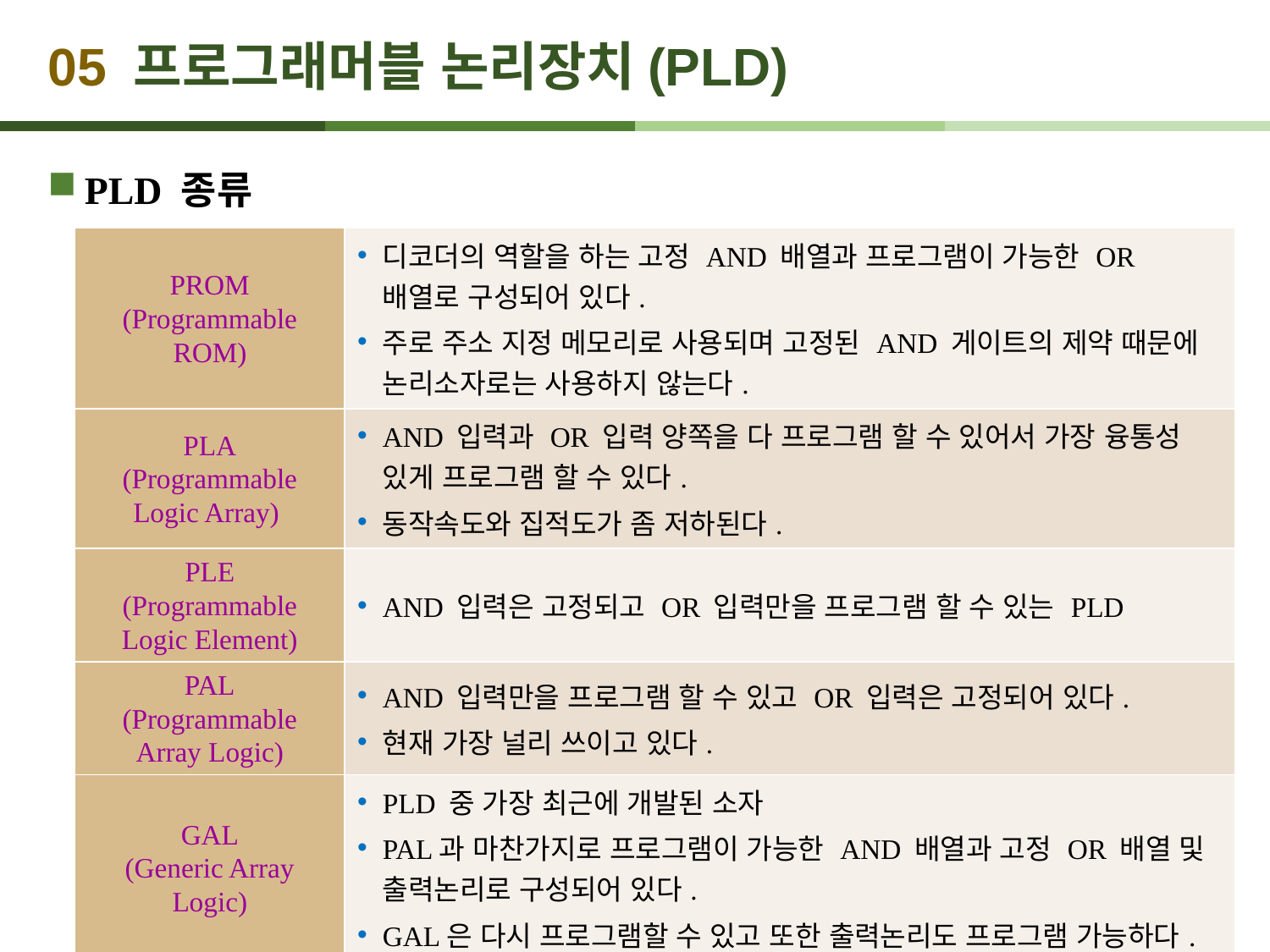

# 05 프로그래머블 논리장치(PLD)
PLD 종류

| PROM (Programmable ROM) | 디코더의 역할을 하는 고정 AND 배열과 프로그램이 가능한 OR 배열로 구성되어 있다. 주로 주소 지정 메모리로 사용되며 고정된 AND 게이트의 제약 때문에 논리소자로는 사용하지 않는다. |
| --- | --- |
| PLA (Programmable Logic Array) | AND 입력과 OR 입력 양쪽을 다 프로그램 할 수 있어서 가장 융통성 있게 프로그램 할 수 있다. 동작속도와 집적도가 좀 저하된다. |
| PLE (Programmable Logic Element) | AND 입력은 고정되고 OR 입력만을 프로그램 할 수 있는 PLD |
| PAL (Programmable Array Logic) | AND 입력만을 프로그램 할 수 있고 OR 입력은 고정되어 있다. 현재 가장 널리 쓰이고 있다. |
| GAL (Generic Array Logic) | PLD 중 가장 최근에 개발된 소자 PAL과 마찬가지로 프로그램이 가능한 AND 배열과 고정 OR 배열 및 출력논리로 구성되어 있다. GAL은 다시 프로그램할 수 있고 또한 출력논리도 프로그램 가능하다. |